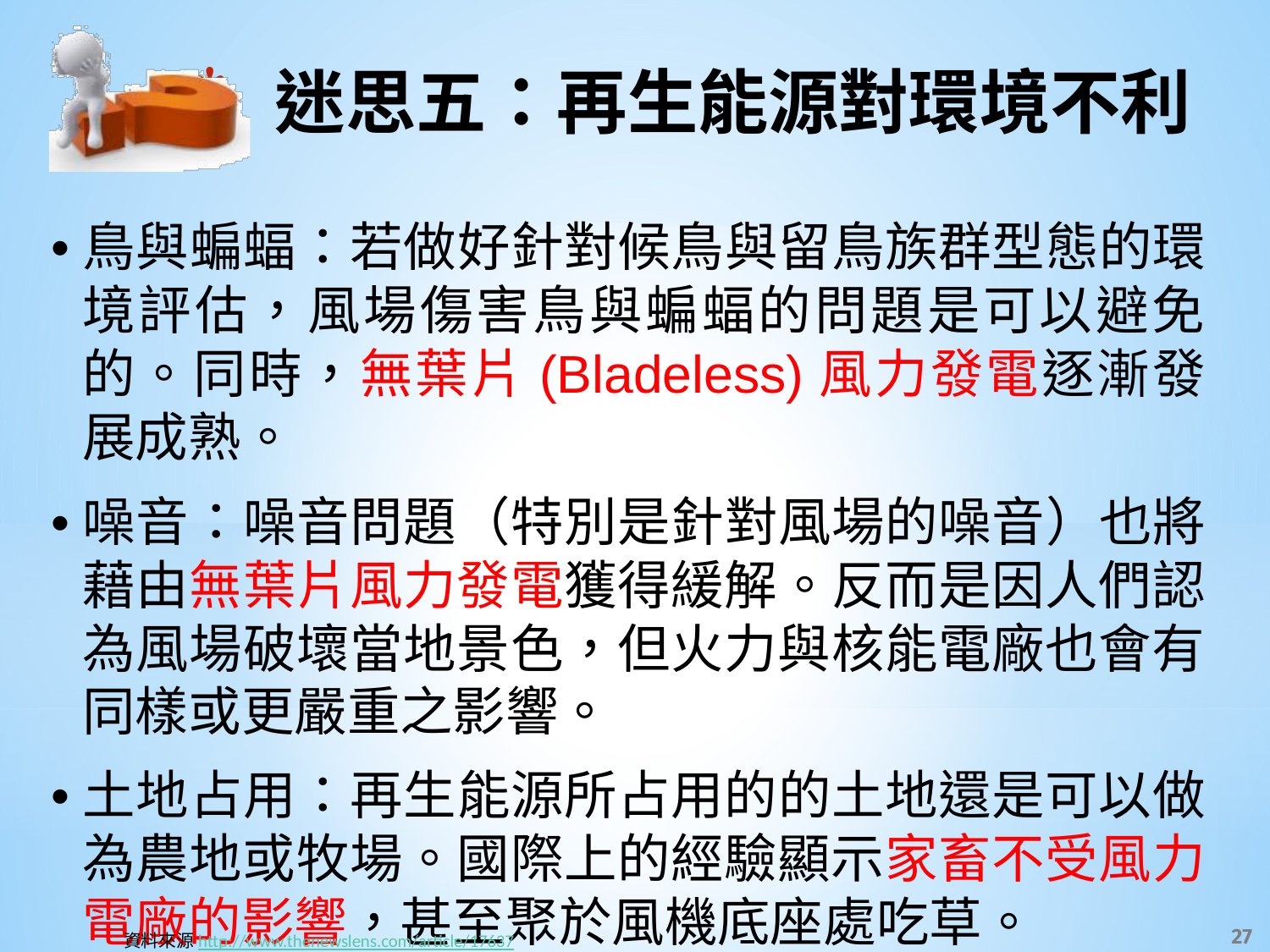

# 迷思五：再生能源對環境不利
•鳥與蝙蝠：若做好針對候鳥與留鳥族群型態的環境評估，風場傷害鳥與蝙蝠的問題是可以避免的。同時，無葉片(Bladeless)風力發電逐漸發展成熟。
•噪音：噪音問題（特別是針對風場的噪音）也將藉由無葉片風力發電獲得緩解。反而是因人們認為風場破壞當地景色，但火力與核能電廠也會有同樣或更嚴重之影響。
•土地占用：再生能源所占用的的土地還是可以做為農地或牧場。國際上的經驗顯示家畜不受風力電廠的影響，甚至聚於風機底座處吃草。
27
資料來源http://www.thenewslens.com/article/17637